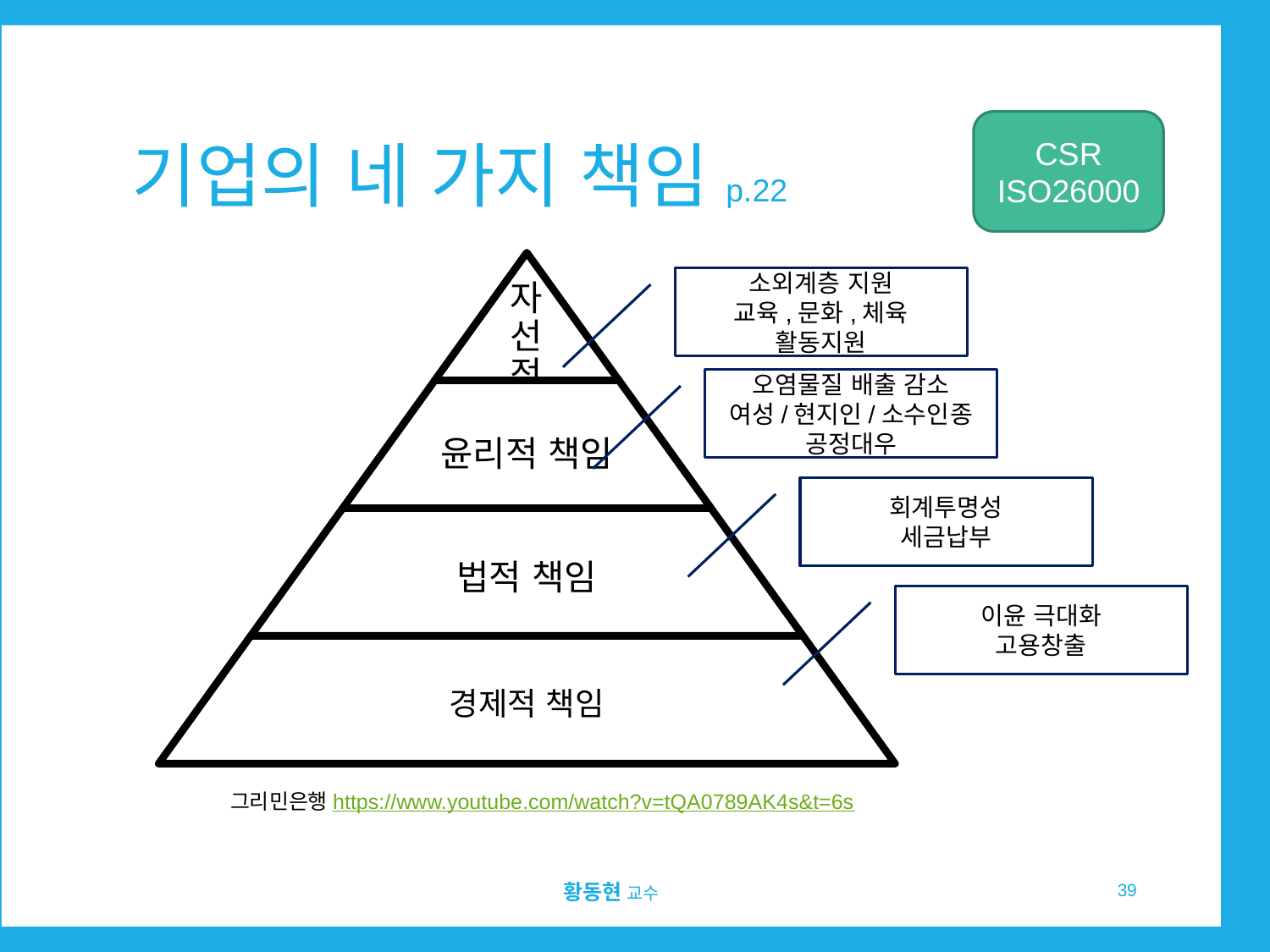

# 기업의 네 가지 책임p.22
CSR
ISO26000
자선적
윤리적 책임
법적 책임
경제적 책임
소외계층 지원
교육,문화,체육 활동지원
오염물질 배출 감소
여성/현지인/소수인종 공정대우
회계투명성
세금납부
이윤 극대화
고용창출
그리민은행https://www.youtube.com/watch?v=tQA0789AK4s&t=6s
39